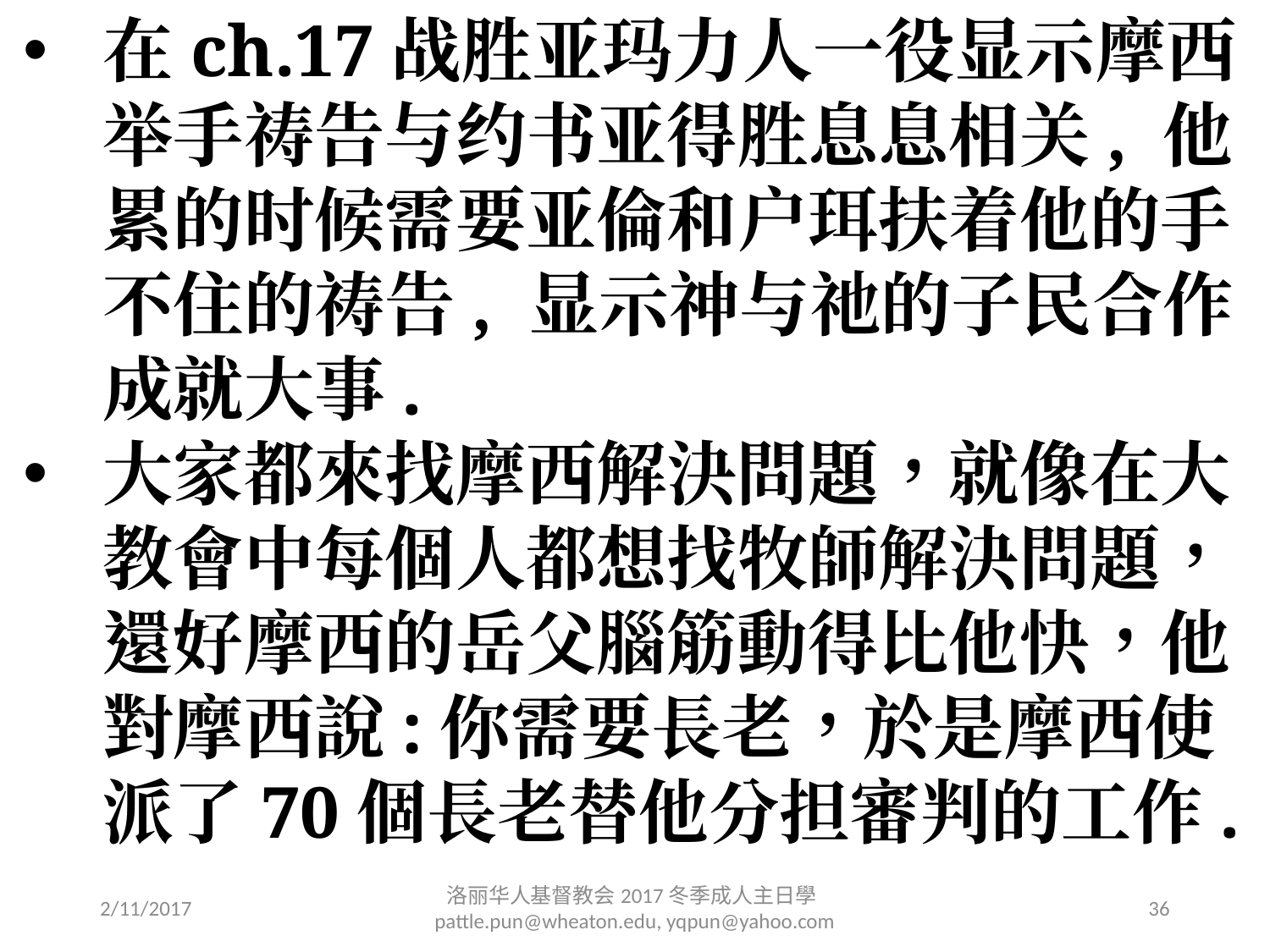

在ch.17战胜亚玛力人一役显示摩西举手祷告与约书亚得胜息息相关, 他累的时候需要亚倫和户珥扶着他的手不住的祷告, 显示神与祂的子民合作成就大事.
大家都來找摩西解決問題，就像在大教會中每個人都想找牧師解決問題，還好摩西的岳父腦筋動得比他快，他對摩西說:你需要長老，於是摩西使派了70個長老替他分担審判的工作.
2/11/2017
洛丽华⼈基督教会2017冬季成⼈主⽇學  pattle.pun@wheaton.edu, yqpun@yahoo.com
36